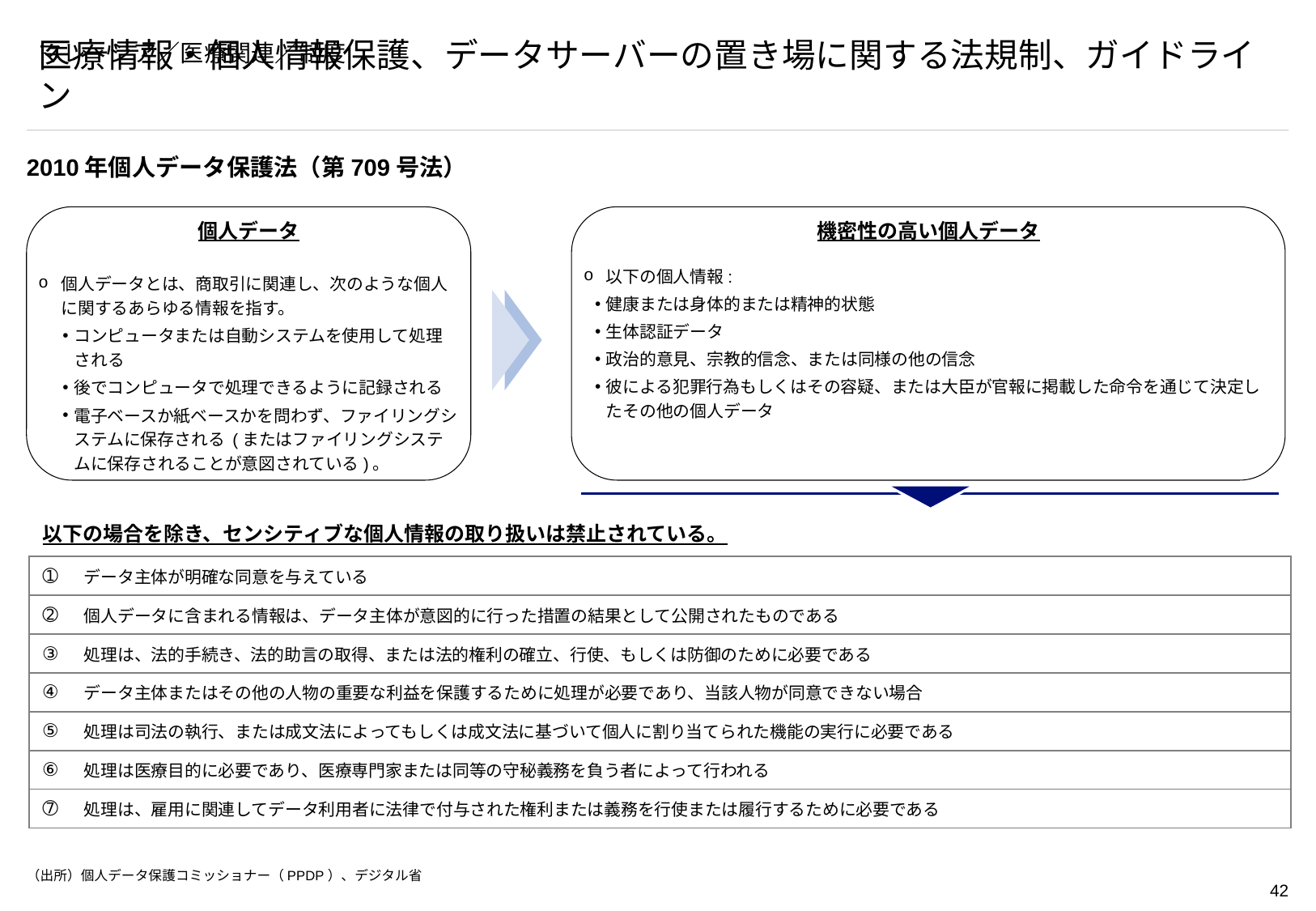

# マレーシア／医療関連／制度
医療情報・個人情報保護、データサーバーの置き場に関する法規制、ガイドライン
2010年個人データ保護法（第709号法）

個人データ
個人データとは、商取引に関連し、次のような個人に関するあらゆる情報を指す。
コンピュータまたは自動システムを使用して処理される
後でコンピュータで処理できるように記録される
電子ベースか紙ベースかを問わず、ファイリングシステムに保存される (またはファイリングシステムに保存されることが意図されている)。

機密性の高い個人データ
以下の個人情報:
健康または身体的または精神的状態
生体認証データ
政治的意見、宗教的信念、または同様の他の信念
彼による犯罪行為もしくはその容疑、または大臣が官報に掲載した命令を通じて決定したその他の個人データ

以下の場合を除き、センシティブな個人情報の取り扱いは禁止されている。
| ➀ | データ主体が明確な同意を与えている |
| --- | --- |
| ➁ | 個人データに含まれる情報は、データ主体が意図的に行った措置の結果として公開されたものである |
| ③ | 処理は、法的手続き、法的助言の取得、または法的権利の確立、行使、もしくは防御のために必要である |
| ④ | データ主体またはその他の人物の重要な利益を保護するために処理が必要であり、当該人物が同意できない場合 |
| ⑤ | 処理は司法の執行、または成文法によってもしくは成文法に基づいて個人に割り当てられた機能の実行に必要である |
| ⑥ | 処理は医療目的に必要であり、医療専門家または同等の守秘義務を負う者によって行われる |
| ➆ | 処理は、雇用に関連してデータ利用者に法律で付与された権利または義務を行使または履行するために必要である |
（出所）個人データ保護コミッショナー（PPDP）、デジタル省